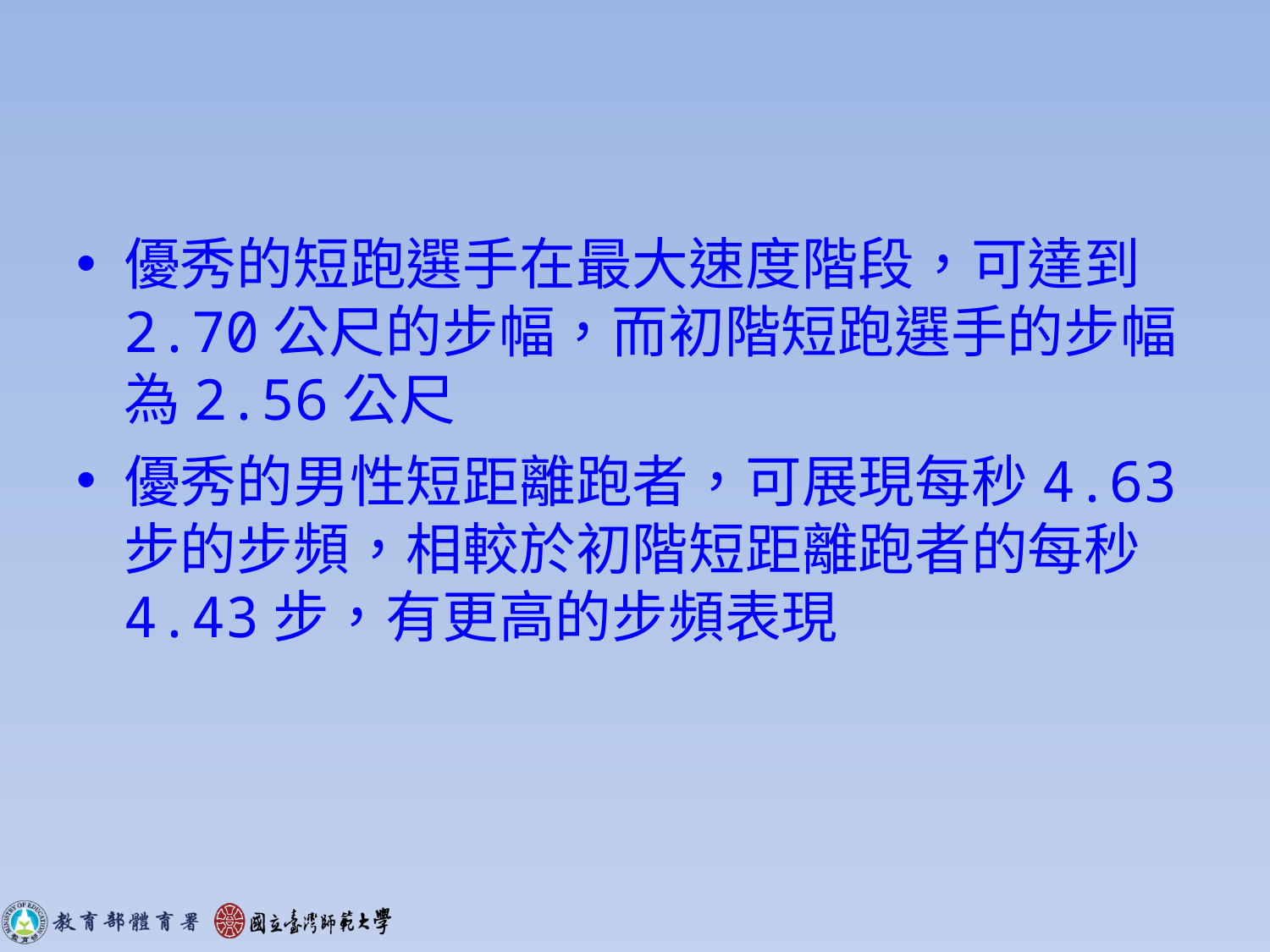

#
優秀的短跑選手在最大速度階段，可達到2.70公尺的步幅，而初階短跑選手的步幅為2.56公尺
優秀的男性短距離跑者，可展現每秒4.63步的步頻，相較於初階短距離跑者的每秒4.43步，有更高的步頻表現